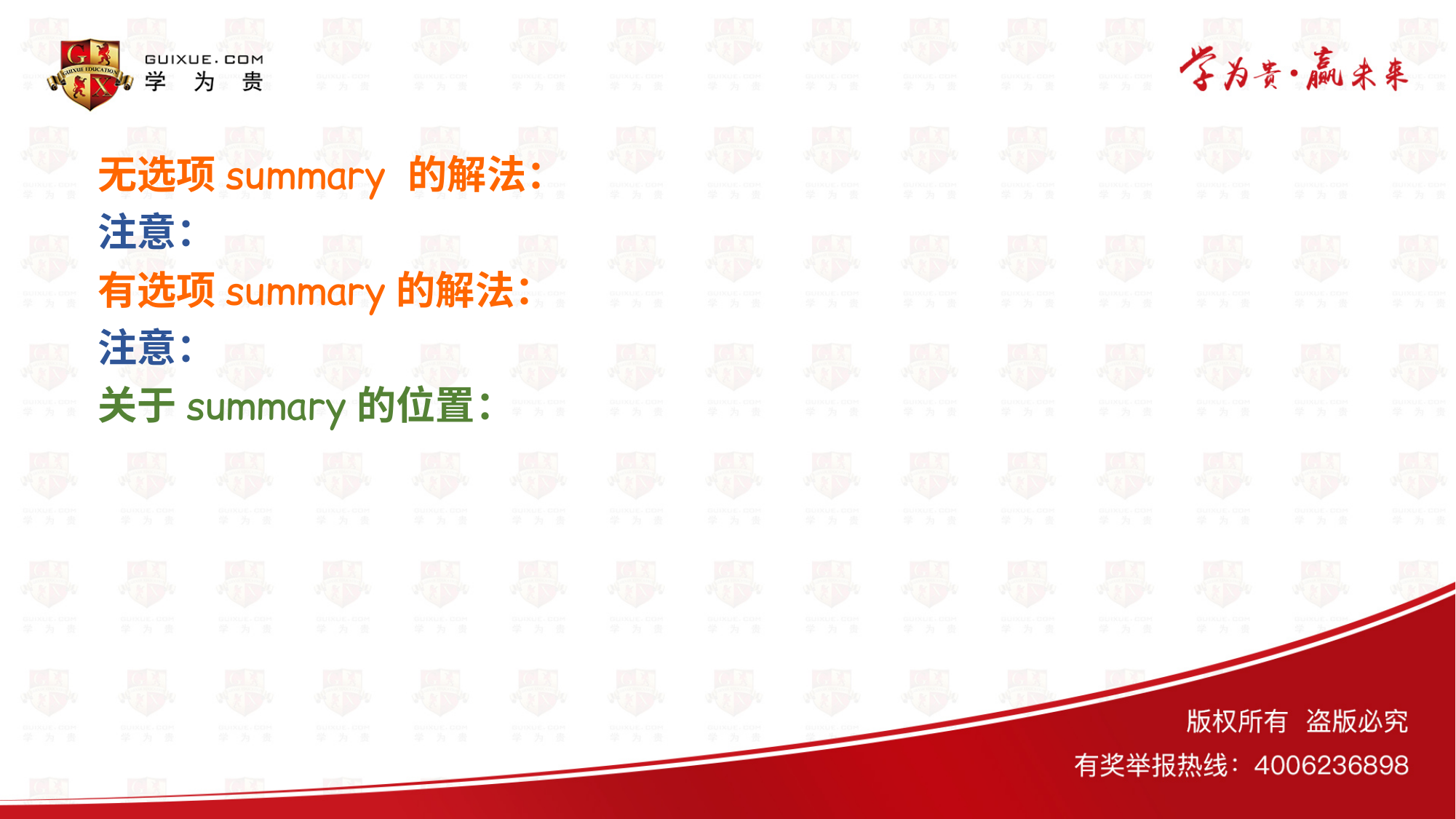

# 无选项summary 的解法：
注意：
有选项summary的解法：
注意：
关于summary的位置：